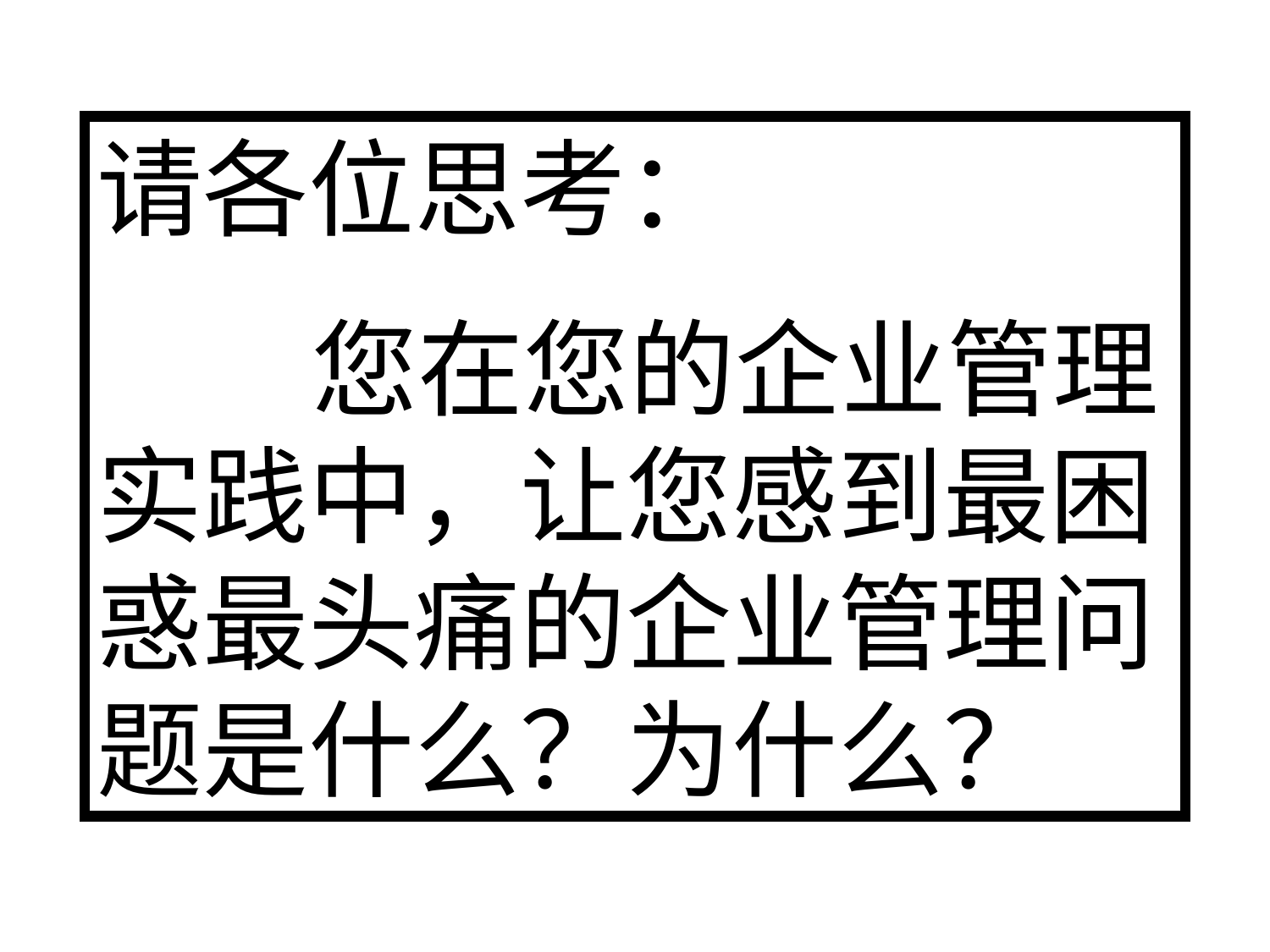

请各位思考：
        您在您的企业管理实践中，让您感到最困惑最头痛的企业管理问题是什么？为什么？